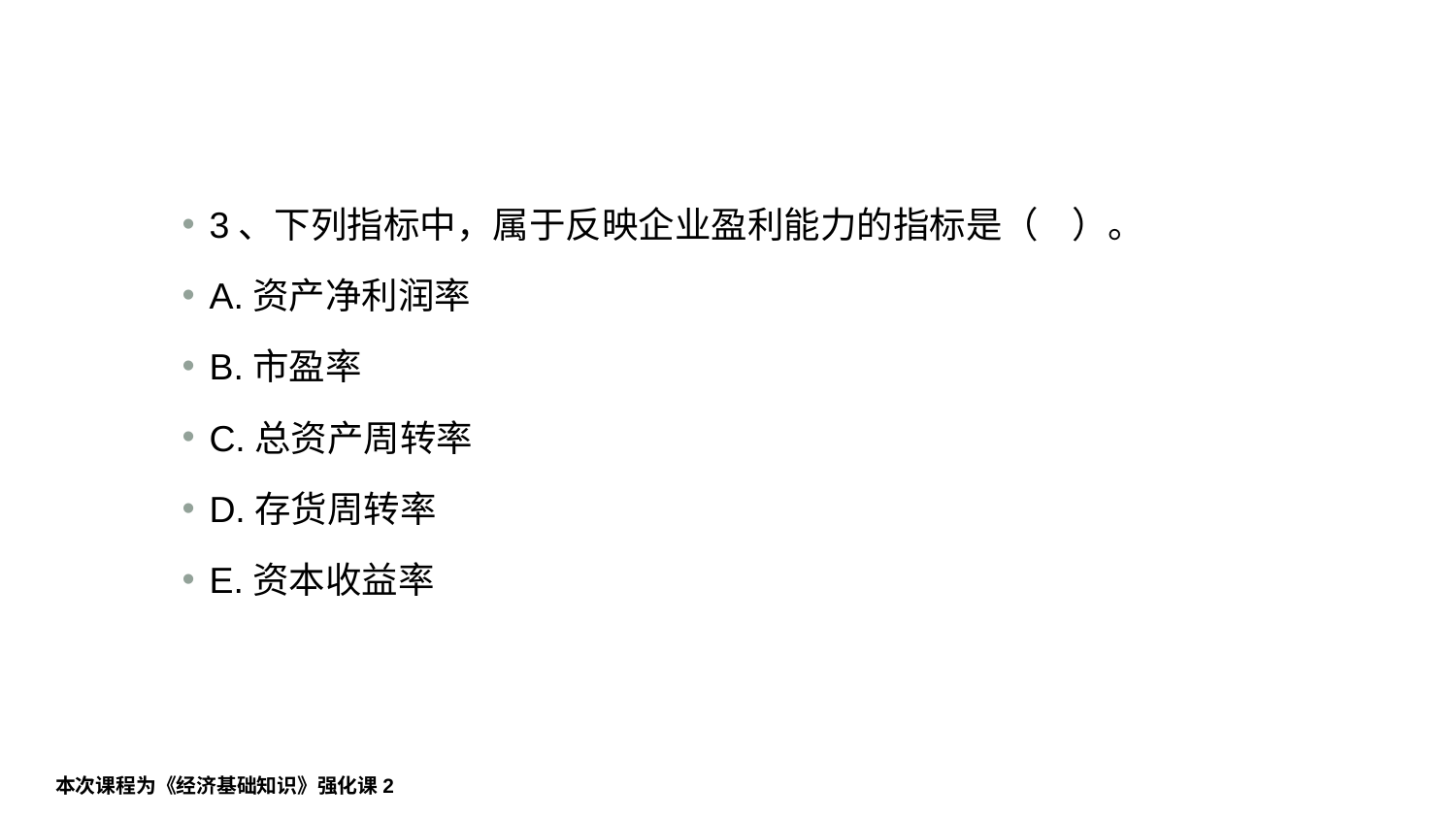

#
3、下列指标中，属于反映企业盈利能力的指标是（    ）。
A.资产净利润率
B.市盈率
C.总资产周转率
D.存货周转率
E.资本收益率